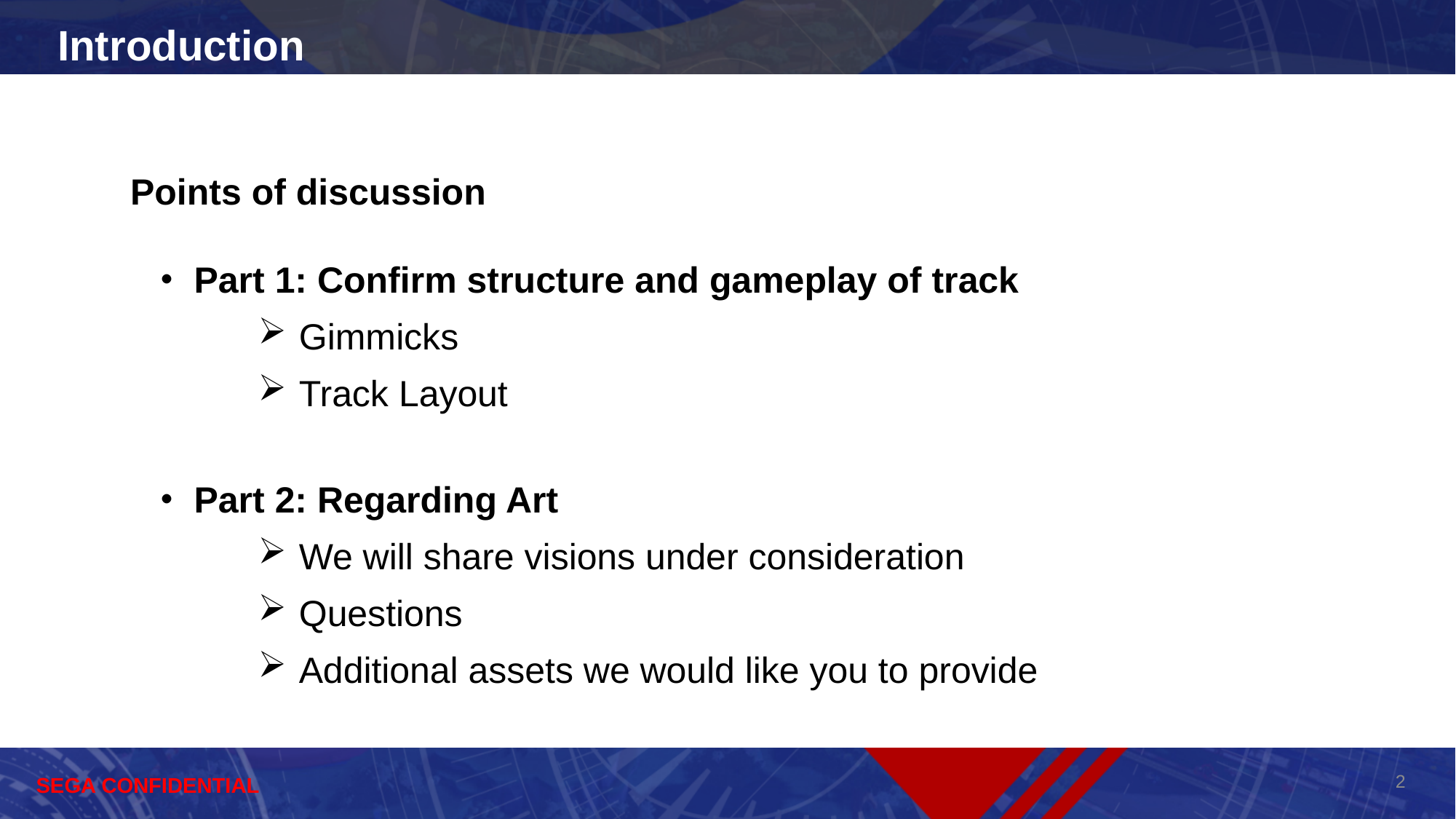

Introduction
Points of discussion
・Part 1: Confirm structure and gameplay of track
Gimmicks
Track Layout
・Part 2: Regarding Art
We will share visions under consideration
Questions
Additional assets we would like you to provide
2